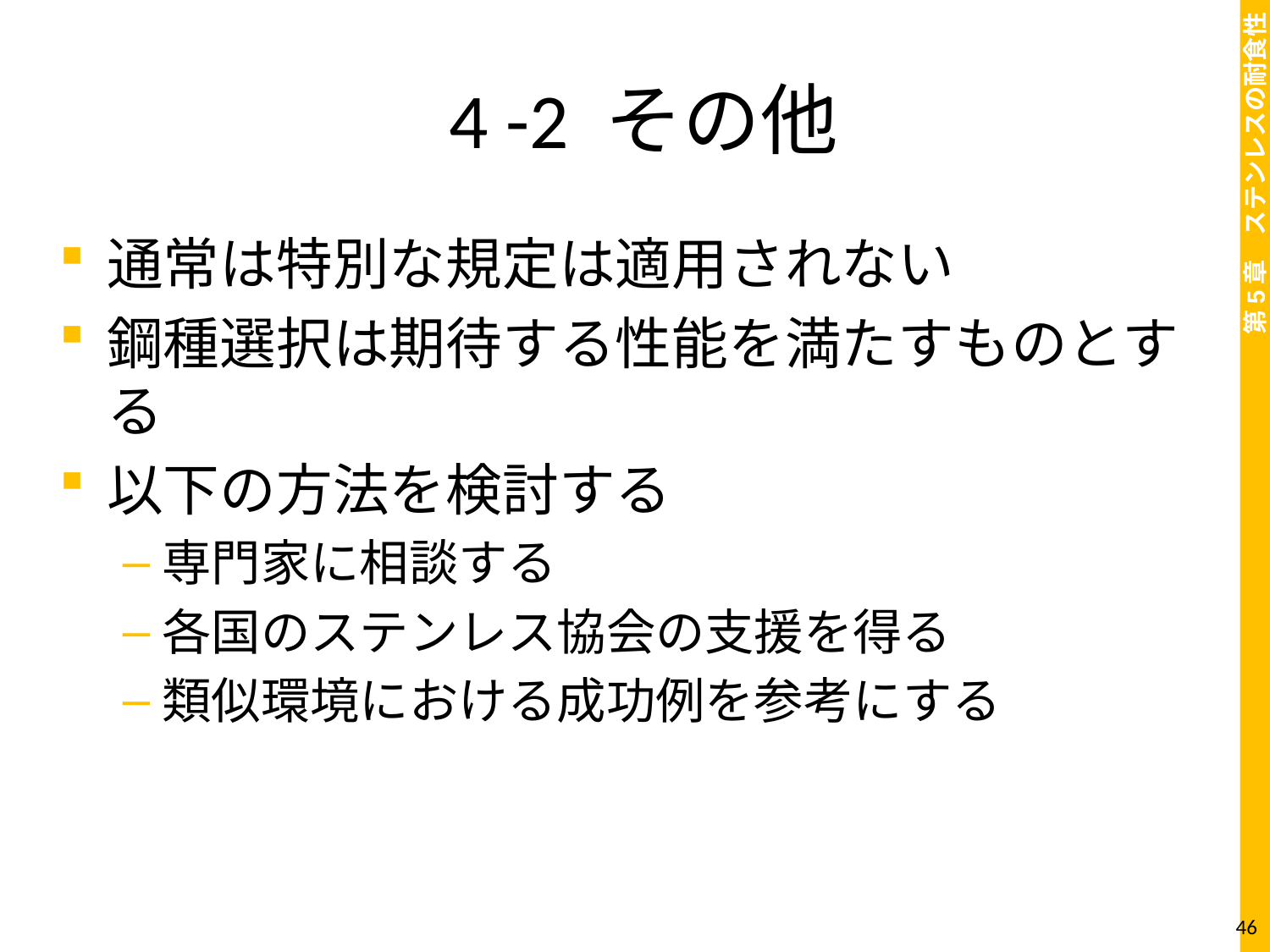

# 4 -2 その他
通常は特別な規定は適用されない
鋼種選択は期待する性能を満たすものとする
以下の方法を検討する
専門家に相談する
各国のステンレス協会の支援を得る
類似環境における成功例を参考にする
46